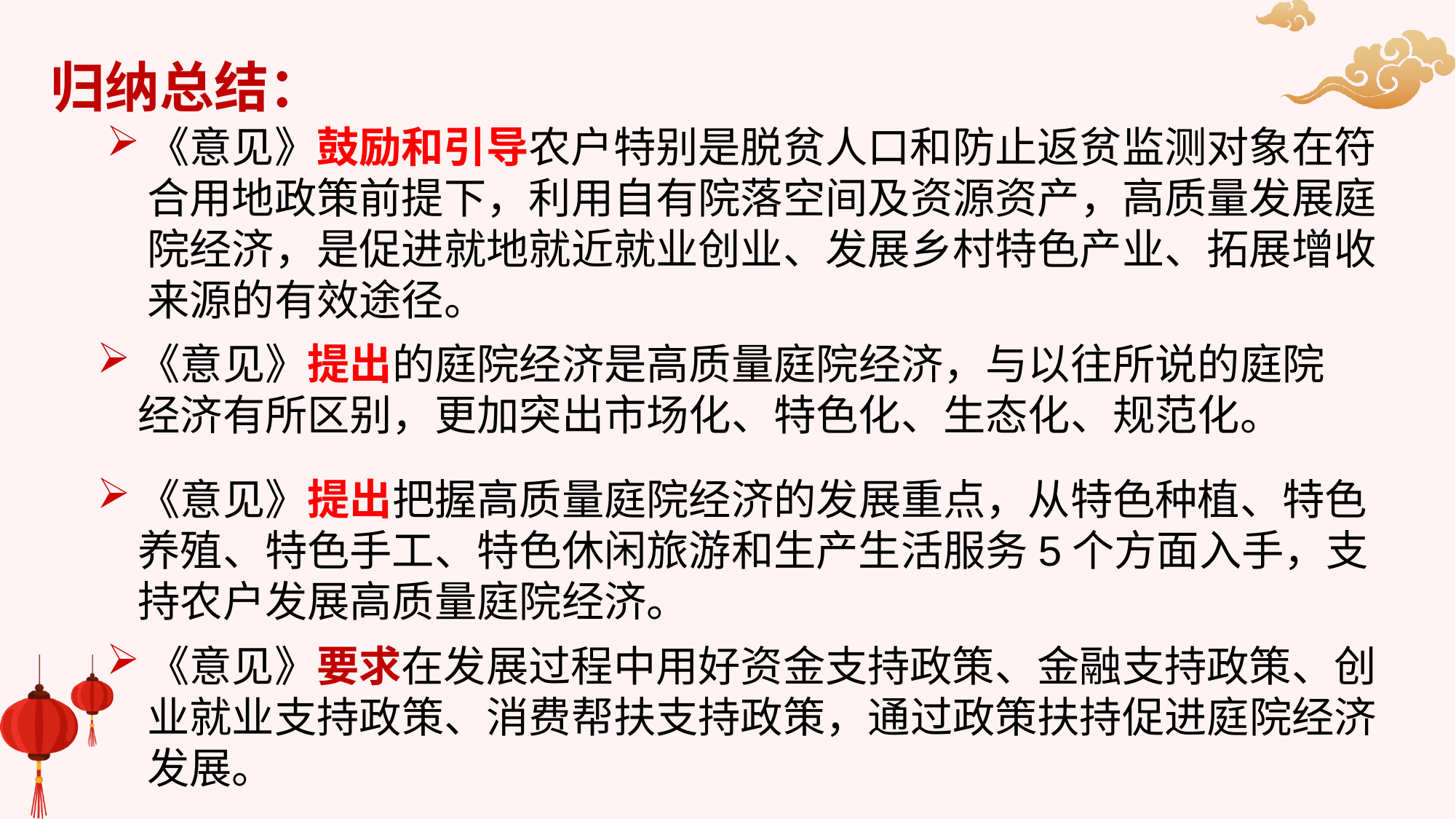

归纳总结：
《意见》鼓励和引导农户特别是脱贫人口和防止返贫监测对象在符合用地政策前提下，利用自有院落空间及资源资产，高质量发展庭院经济，是促进就地就近就业创业、发展乡村特色产业、拓展增收来源的有效途径。
《意见》提出的庭院经济是高质量庭院经济，与以往所说的庭院经济有所区别，更加突出市场化、特色化、生态化、规范化。
《意见》提出把握高质量庭院经济的发展重点，从特色种植、特色养殖、特色手工、特色休闲旅游和生产生活服务5个方面入手，支持农户发展高质量庭院经济。
《意见》要求在发展过程中用好资金支持政策、金融支持政策、创业就业支持政策、消费帮扶支持政策，通过政策扶持促进庭院经济发展。